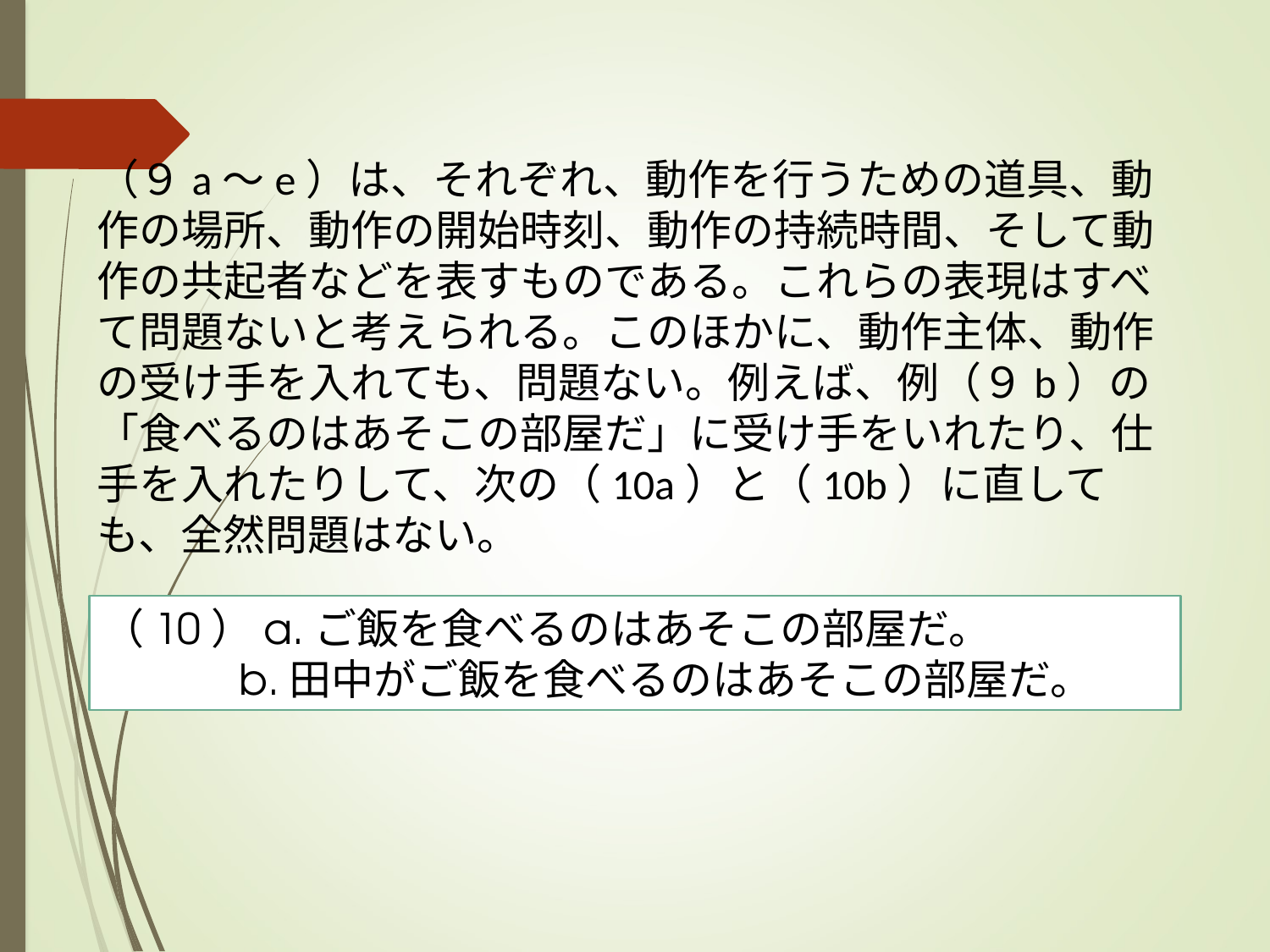

（９a～e）は、それぞれ、動作を行うための道具、動作の場所、動作の開始時刻、動作の持続時間、そして動作の共起者などを表すものである。これらの表現はすべて問題ないと考えられる。このほかに、動作主体、動作の受け手を入れても、問題ない。例えば、例（９b）の「食べるのはあそこの部屋だ」に受け手をいれたり、仕手を入れたりして、次の（10a）と（10b）に直しても、全然問題はない。
（10）a.ご飯を食べるのはあそこの部屋だ。
　　　b.田中がご飯を食べるのはあそこの部屋だ。